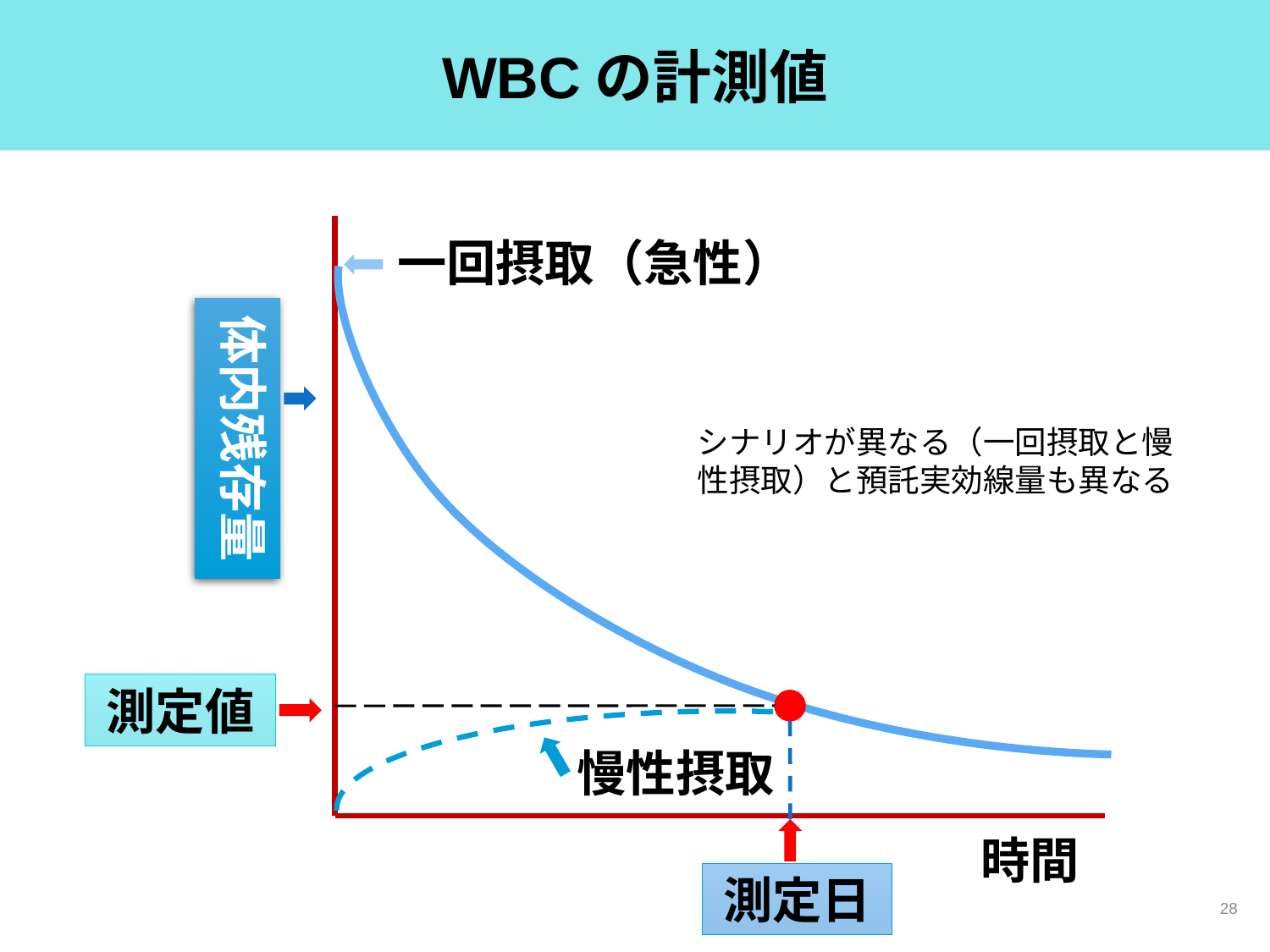

# WBCの計測値
一回摂取（急性）

体内残存量

シナリオが異なる（一回摂取と慢性摂取）と預託実効線量も異なる
測定値

慢性摂取

時間
測定日
28